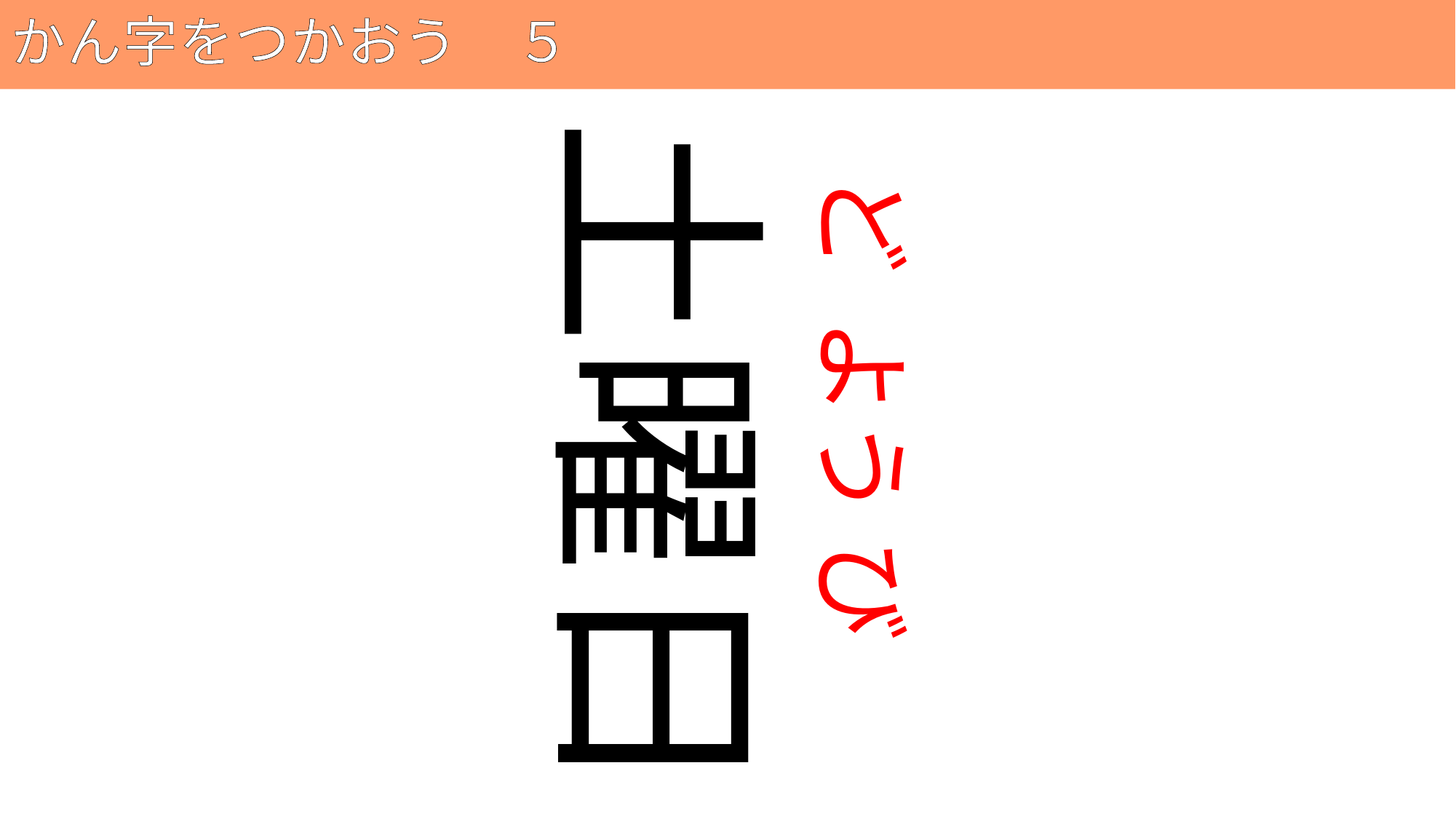

# かん字をつかおう　５
72
土曜日
ど  よう び